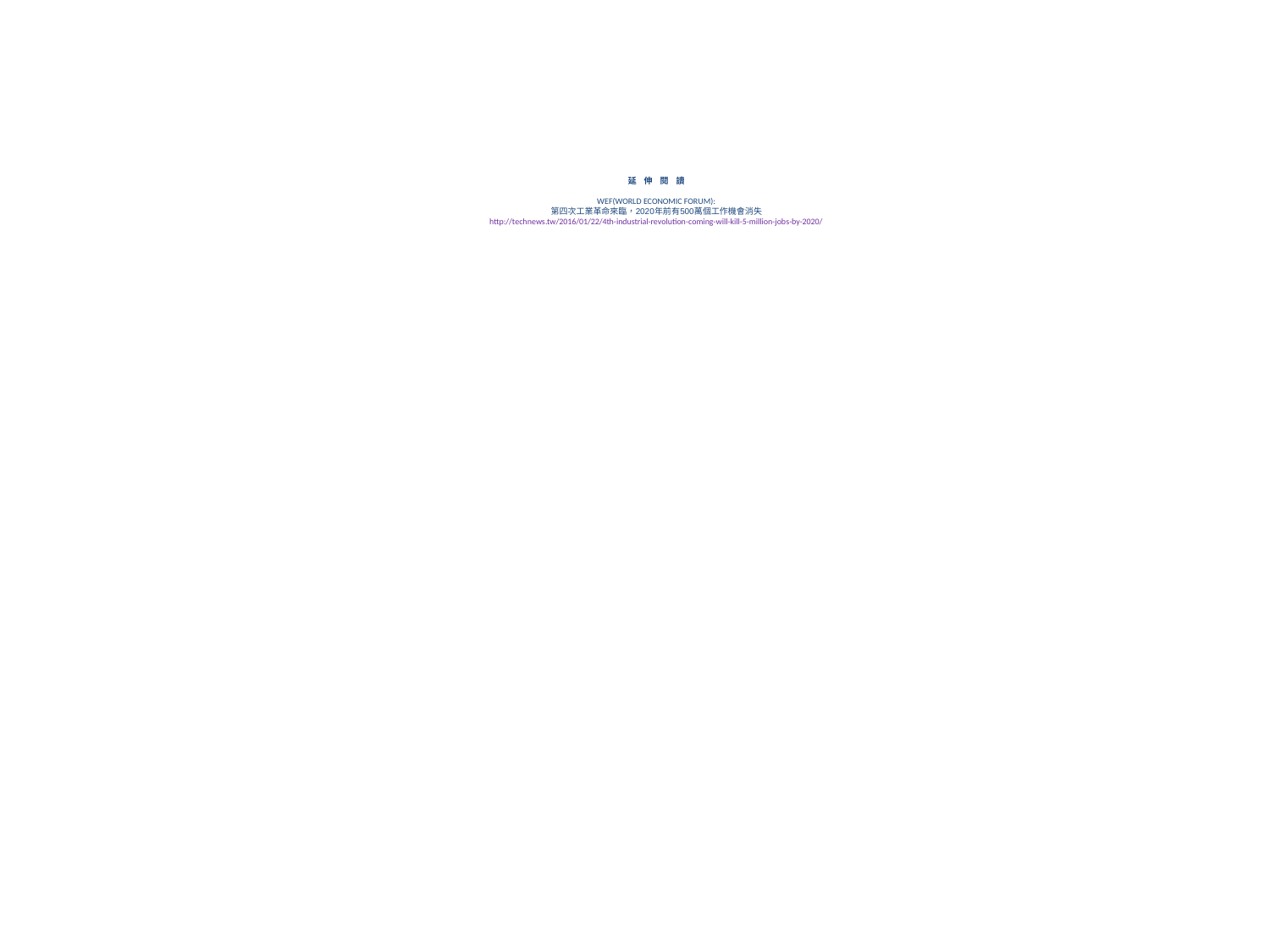

# 延    伸    閱    讀 WEF(WORLD ECONOMIC FORUM): 第四次工業革命來臨，2020年前有500萬個工作機會消失 http://technews.tw/2016/01/22/4th-industrial-revolution-coming-will-kill-5-million-jobs-by-2020/